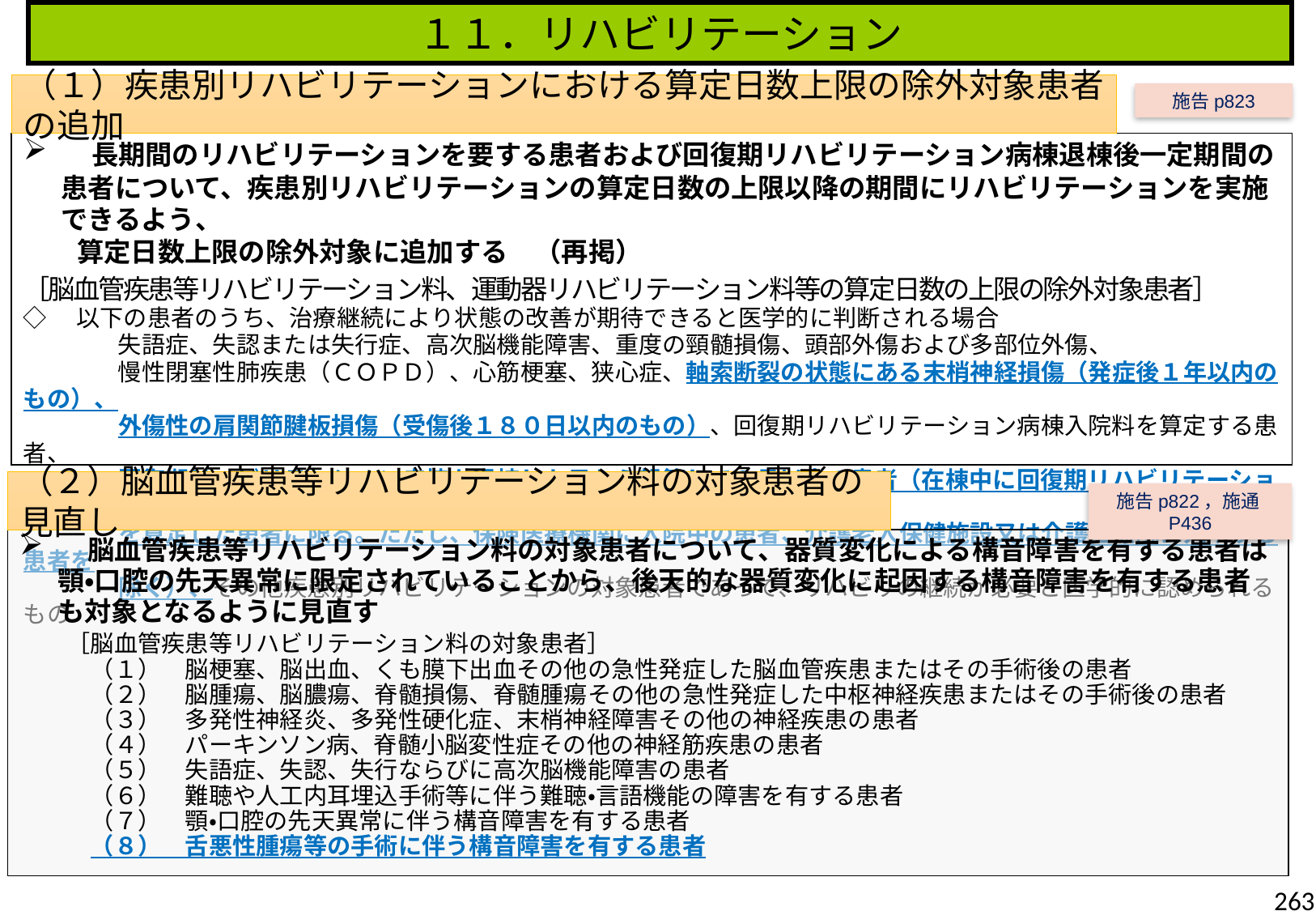

１１．リハビリテーション
（１）疾患別リハビリテーションにおける算定日数上限の除外対象患者の追加
施告p823
　長期間のリハビリテーションを要する患者および回復期リハビリテーション病棟退棟後一定期間の患者について、疾患別リハビリテーションの算定日数の上限以降の期間にリハビリテーションを実施できるよう、
　　算定日数上限の除外対象に追加する　（再掲）
［脳血管疾患等リハビリテーション料、運動器リハビリテーション料等の算定日数の上限の除外対象患者］
◇　以下の患者のうち、治療継続により状態の改善が期待できると医学的に判断される場合
　　　　失語症、失認または失行症、高次脳機能障害、重度の頸髄損傷、頭部外傷および多部位外傷、
　　　　慢性閉塞性肺疾患（ＣＯＰＤ）、心筋梗塞、狭心症、軸索断裂の状態にある末梢神経損傷（発症後１年以内のもの）、
　　　　外傷性の肩関節腱板損傷（受傷後１８０日以内のもの）、回復期リハビリテーション病棟入院料を算定する患者、
　　　　回復期リハビリテーション病棟を退棟した日から起算して３月以内の患者（在棟中に回復期リハビリテーション病棟入院料
　　　　を算定した患者に限る。ただし、保険医療機関に入院中の患者、介護老人保健施設又は介護医療院に入所する患者を
　　　　除く）、その他疾患別リハビリテーションの対象患者であって、リハビリの継続が必要と医学的に認められるもの
（２）脳血管疾患等リハビリテーション料の対象患者の見直し
施告p822，施通P436
　脳血管疾患等リハビリテーション料の対象患者について、器質変化による構音障害を有する患者は顎・口腔の先天異常に限定されていることから、後天的な器質変化に起因する構音障害を有する患者も対象となるように見直す
　　［脳血管疾患等リハビリテーション料の対象患者］
　　　（１）　脳梗塞、脳出血、くも膜下出血その他の急性発症した脳血管疾患またはその手術後の患者
　　　（２）　脳腫瘍、脳膿瘍、脊髄損傷、脊髄腫瘍その他の急性発症した中枢神経疾患またはその手術後の患者
　　　（３）　多発性神経炎、多発性硬化症、末梢神経障害その他の神経疾患の患者
　　　（４）　パーキンソン病、脊髄小脳変性症その他の神経筋疾患の患者
　　　（５）　失語症、失認、失行ならびに高次脳機能障害の患者
　　　（６）　難聴や人工内耳埋込手術等に伴う難聴・言語機能の障害を有する患者
　　　（７）　顎・口腔の先天異常に伴う構音障害を有する患者
　　　（８）　舌悪性腫瘍等の手術に伴う構音障害を有する患者
263